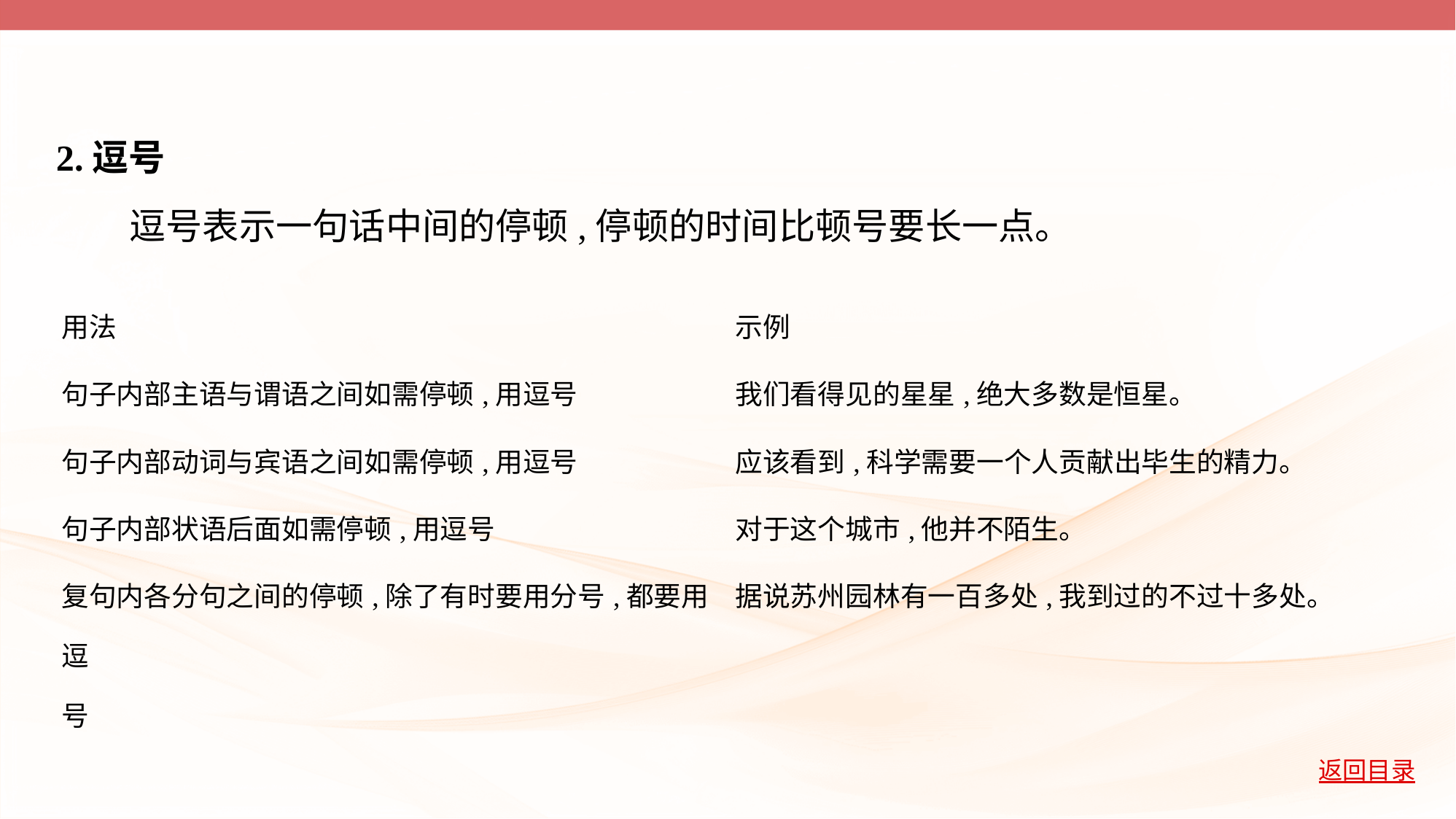

2.逗号
　　逗号表示一句话中间的停顿,停顿的时间比顿号要长一点。
| 用法 | 示例 |
| --- | --- |
| 句子内部主语与谓语之间如需停顿,用逗号 | 我们看得见的星星,绝大多数是恒星。 |
| 句子内部动词与宾语之间如需停顿,用逗号 | 应该看到,科学需要一个人贡献出毕生的精力。 |
| 句子内部状语后面如需停顿,用逗号 | 对于这个城市,他并不陌生。 |
| 复句内各分句之间的停顿,除了有时要用分号,都要用逗 号 | 据说苏州园林有一百多处,我到过的不过十多处。 |